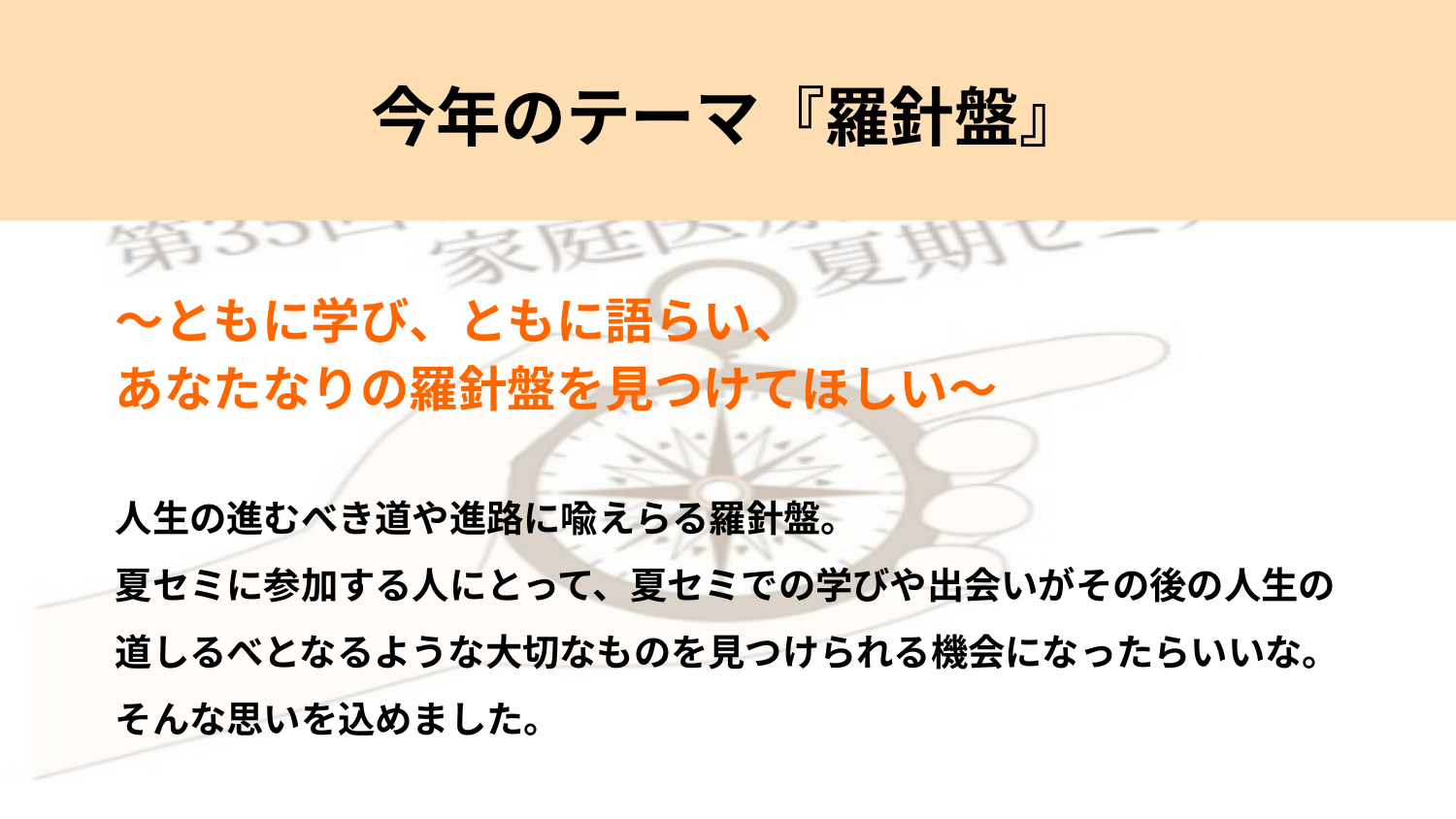

# 今年のテーマ『羅針盤』
～ともに学び、ともに語らい、
あなたなりの羅針盤を見つけてほしい～

人生の進むべき道や進路に喩えらる羅針盤。
夏セミに参加する人にとって、夏セミでの学びや出会いがその後の人生の道しるべとなるような大切なものを見つけられる機会になったらいいな。
そんな思いを込めました。